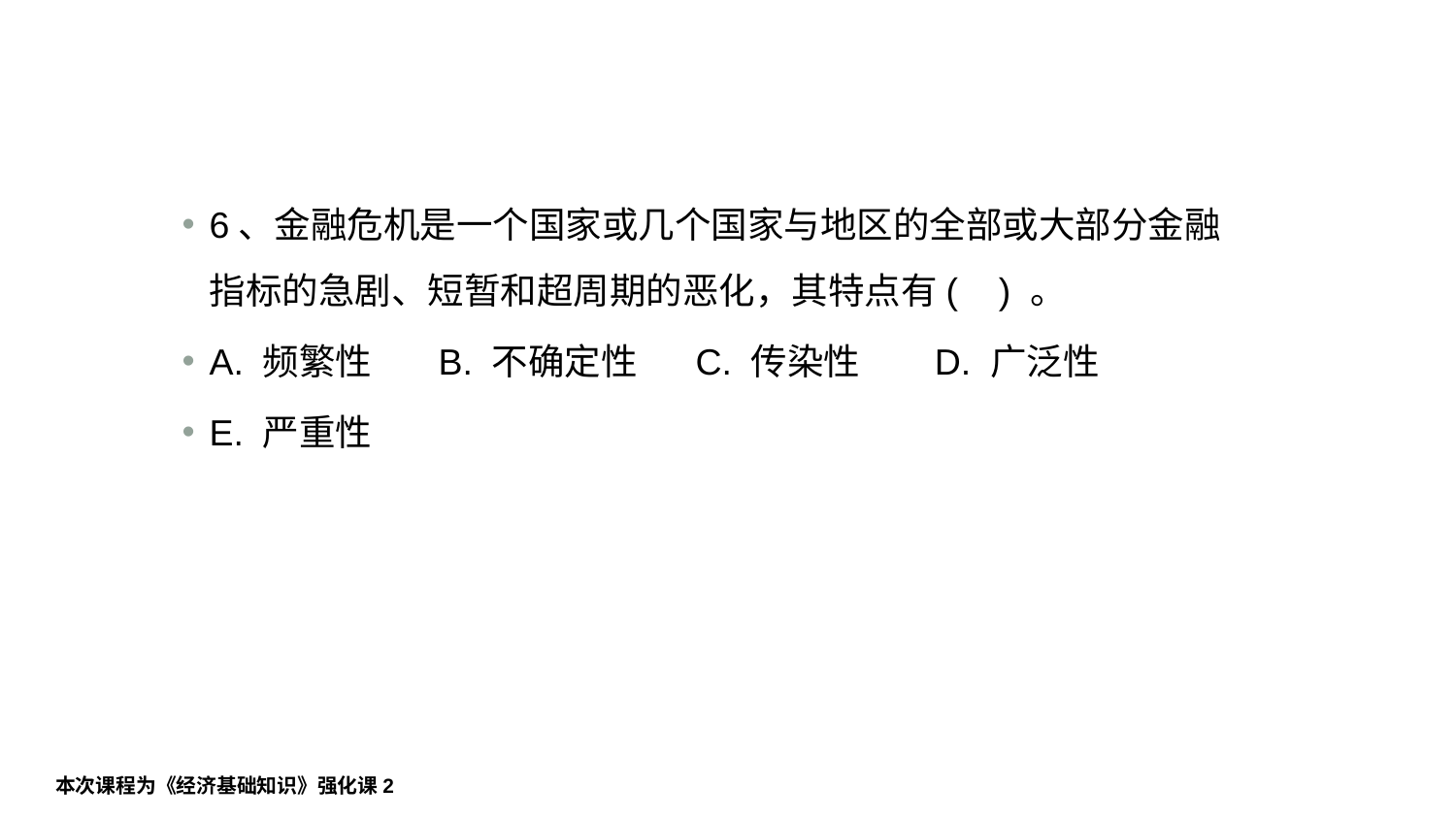

#
6、金融危机是一个国家或几个国家与地区的全部或大部分金融指标的急剧、短暂和超周期的恶化，其特点有(    ) 。
A. 频繁性       B. 不确定性      C. 传染性        D. 广泛性
E. 严重性